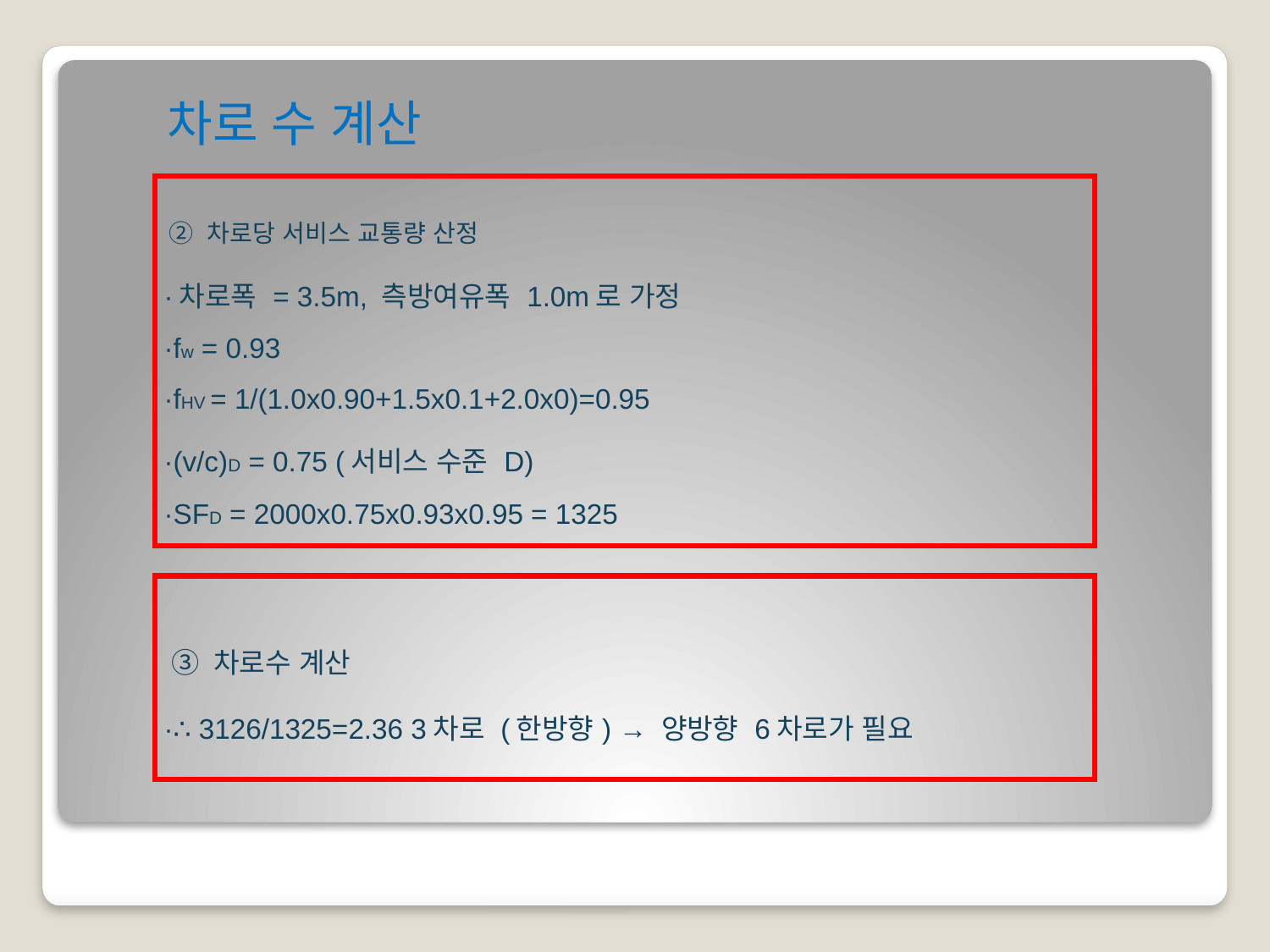

차로 수 계산
| ② 차로당 서비스 교통량 산정 ·차로폭 = 3.5m, 측방여유폭 1.0m로 가정 ·fw = 0.93 ·fHV = 1/(1.0x0.90+1.5x0.1+2.0x0)=0.95 ·(v/c)D = 0.75 (서비스 수준 D) ·SFD = 2000x0.75x0.93x0.95 = 1325 |
| --- |
| ③ 차로수 계산 ·∴ 3126/1325=2.36 3차로 (한방향) → 양방향 6차로가 필요 |
| --- |